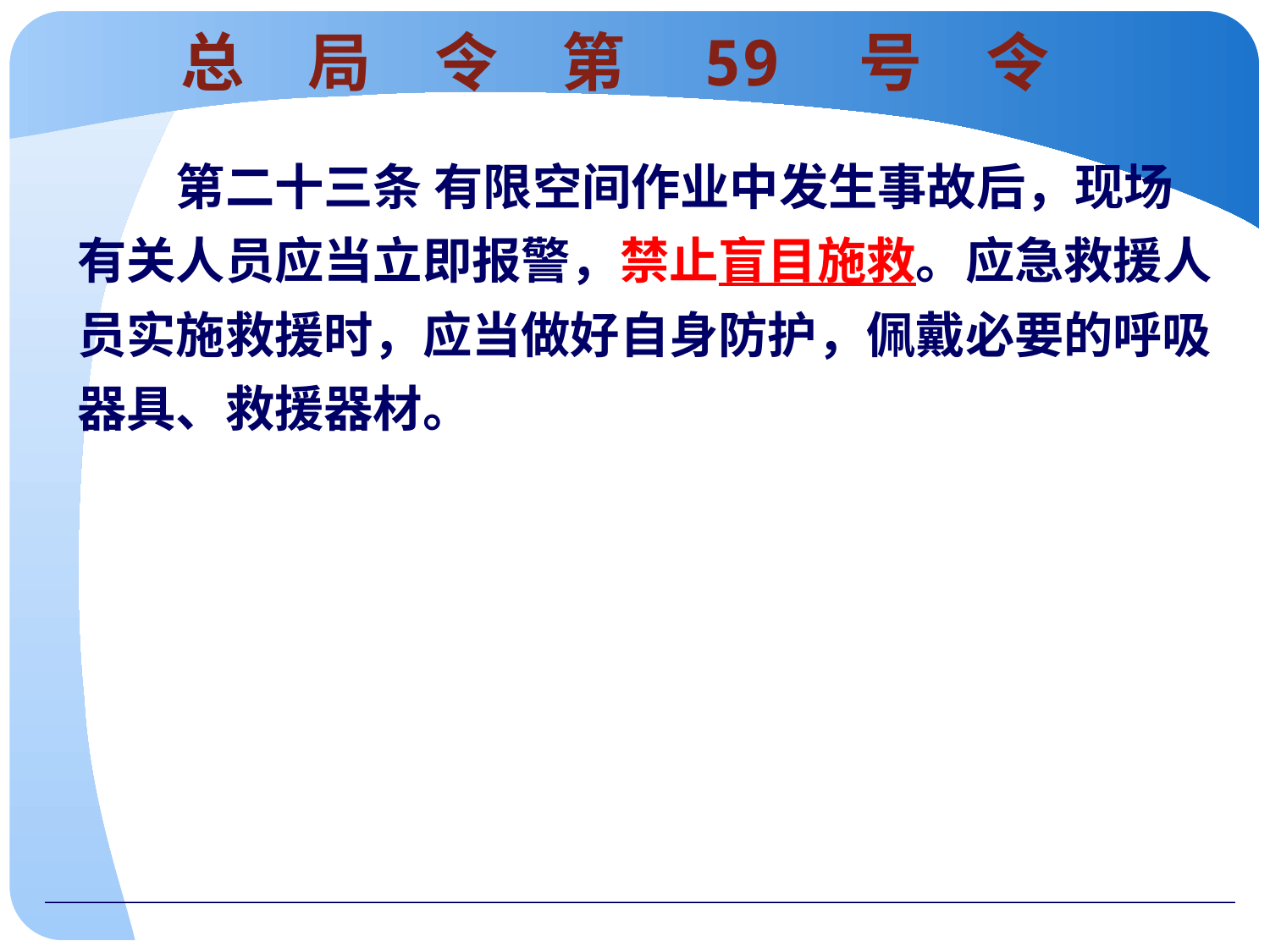

总　局　令　第　59　号　令
　　第二十三条 有限空间作业中发生事故后，现场有关人员应当立即报警，禁止盲目施救。应急救援人员实施救援时，应当做好自身防护，佩戴必要的呼吸器具、救援器材。

76